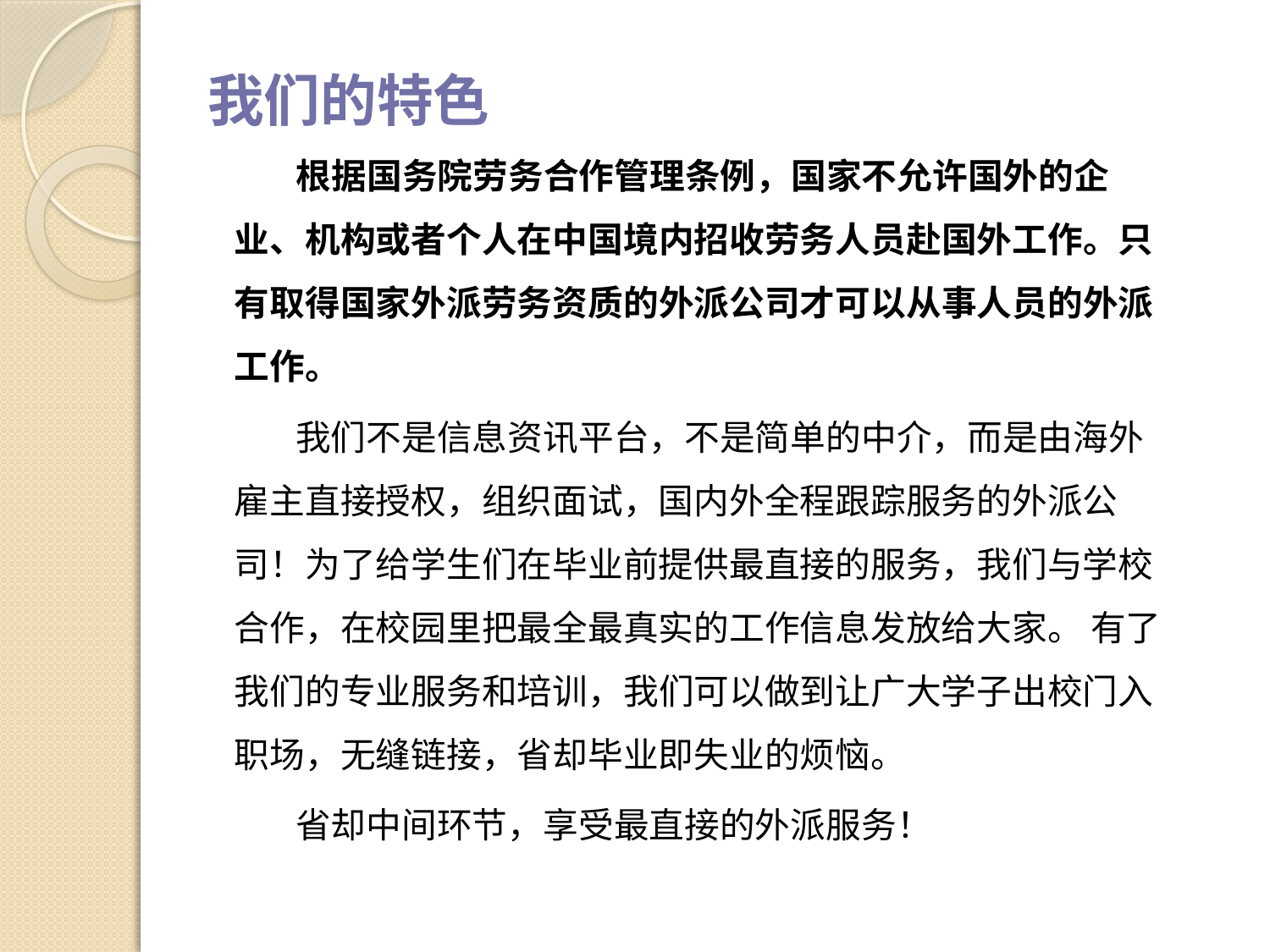

我们的特色
  根据国务院劳务合作管理条例，国家不允许国外的企业、机构或者个人在中国境内招收劳务人员赴国外工作。只有取得国家外派劳务资质的外派公司才可以从事人员的外派工作。
  我们不是信息资讯平台，不是简单的中介，而是由海外雇主直接授权，组织面试，国内外全程跟踪服务的外派公司！为了给学生们在毕业前提供最直接的服务，我们与学校合作，在校园里把最全最真实的工作信息发放给大家。 有了我们的专业服务和培训，我们可以做到让广大学子出校门入职场，无缝链接，省却毕业即失业的烦恼。
  省却中间环节，享受最直接的外派服务！